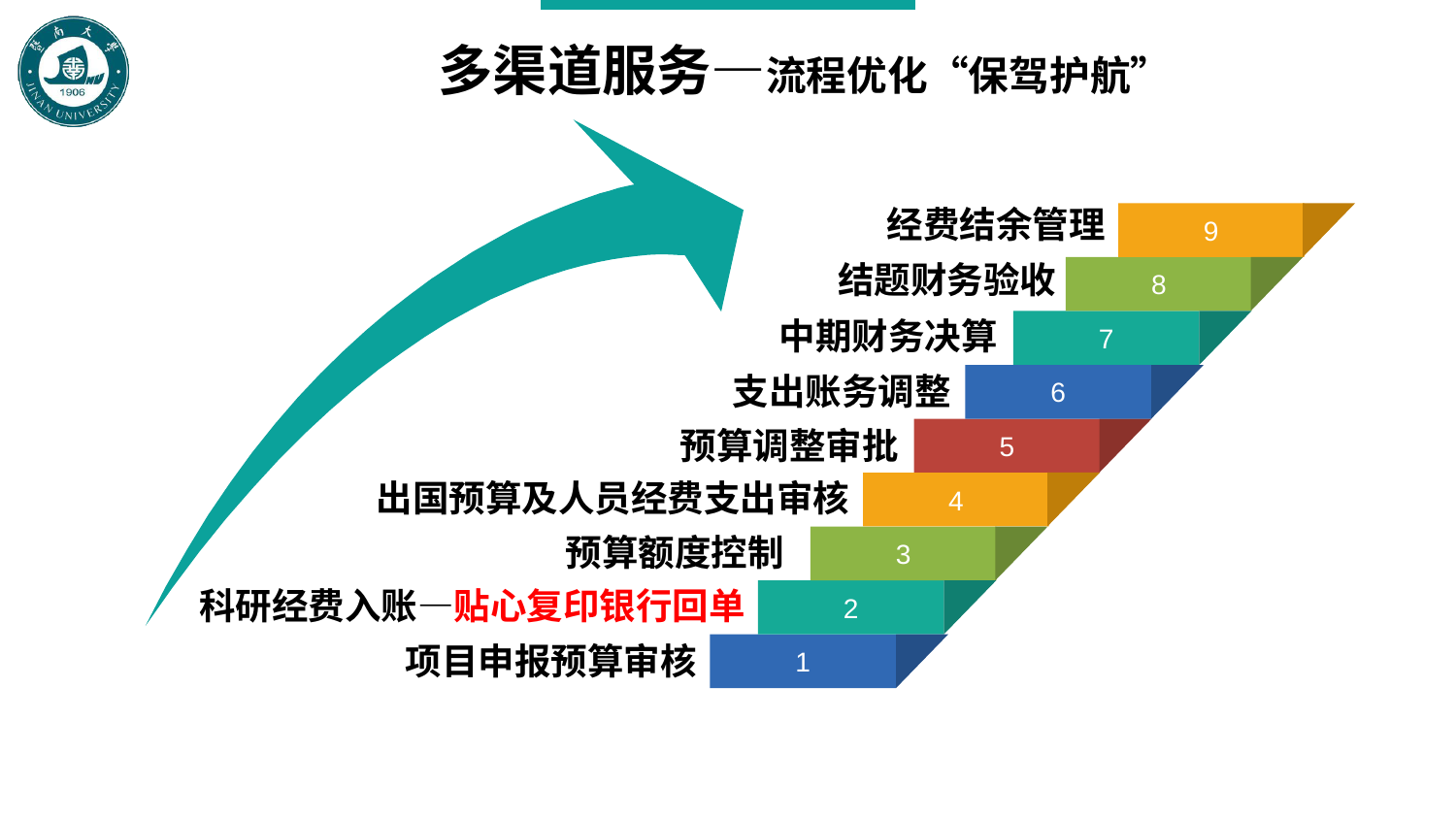

多渠道服务—流程优化“保驾护航”

经费结余管理

9
结题财务验收
8

中期财务决算
7

支出账务调整
6

预算调整审批
5

出国预算及人员经费支出审核

4
预算额度控制
3

科研经费入账—贴心复印银行回单
2

项目申报预算审核
1